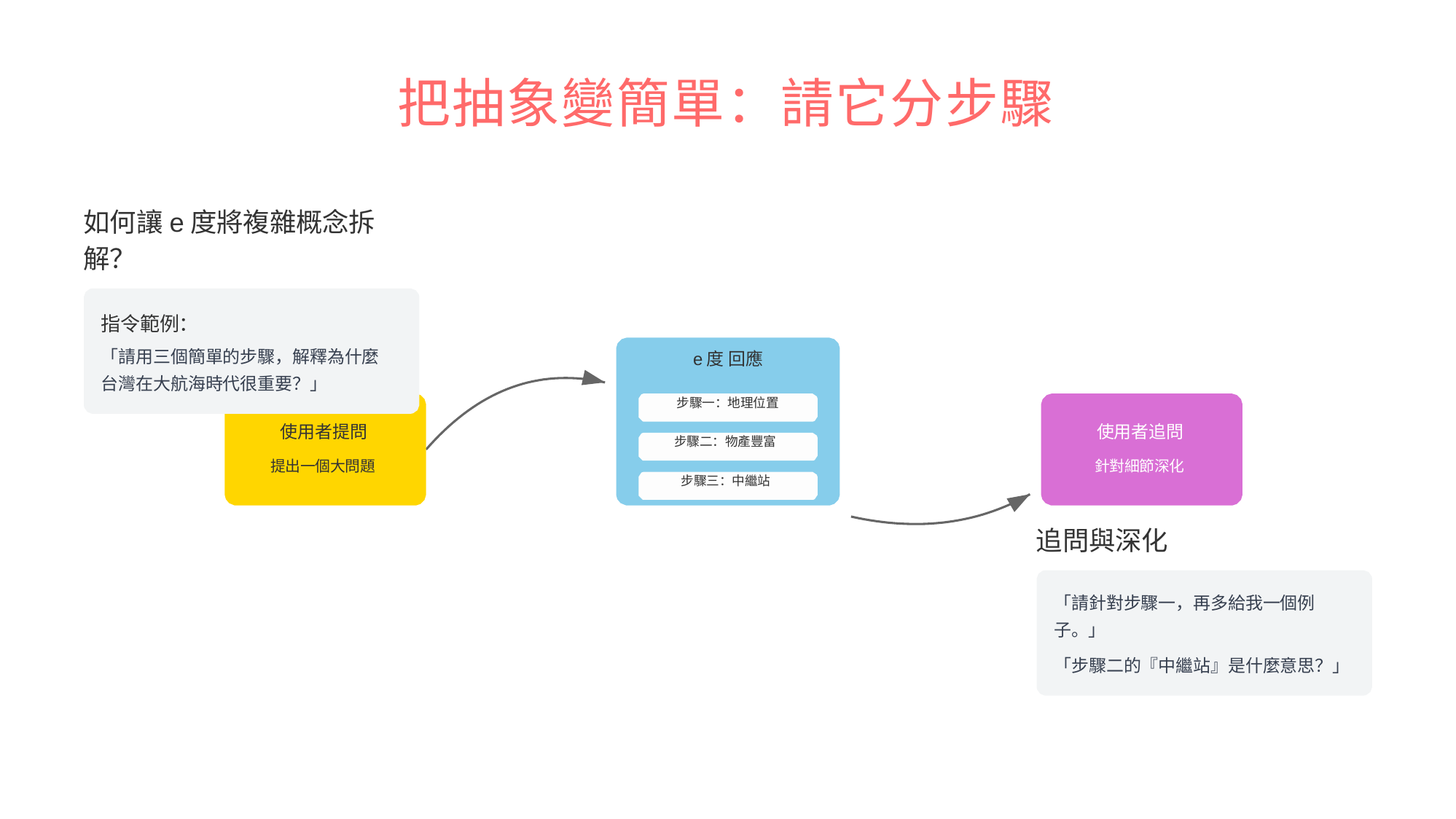

# 把抽象變簡單：請它分步驟
如何讓e度將複雜概念拆
解？
指令範例：
「請用三個簡單的步驟，解釋為什麼
台灣在大航海時代很重要？」

e度 回應
步驟一：地理位置

使用者提問
提出一個大問題
使用者追問
針對細節深化
步驟二：物產豐富

步驟三：中繼站

追問與深化
「請針對步驟一，再多給我一個例
子。」
「步驟二的『中繼站』是什麼意思？」